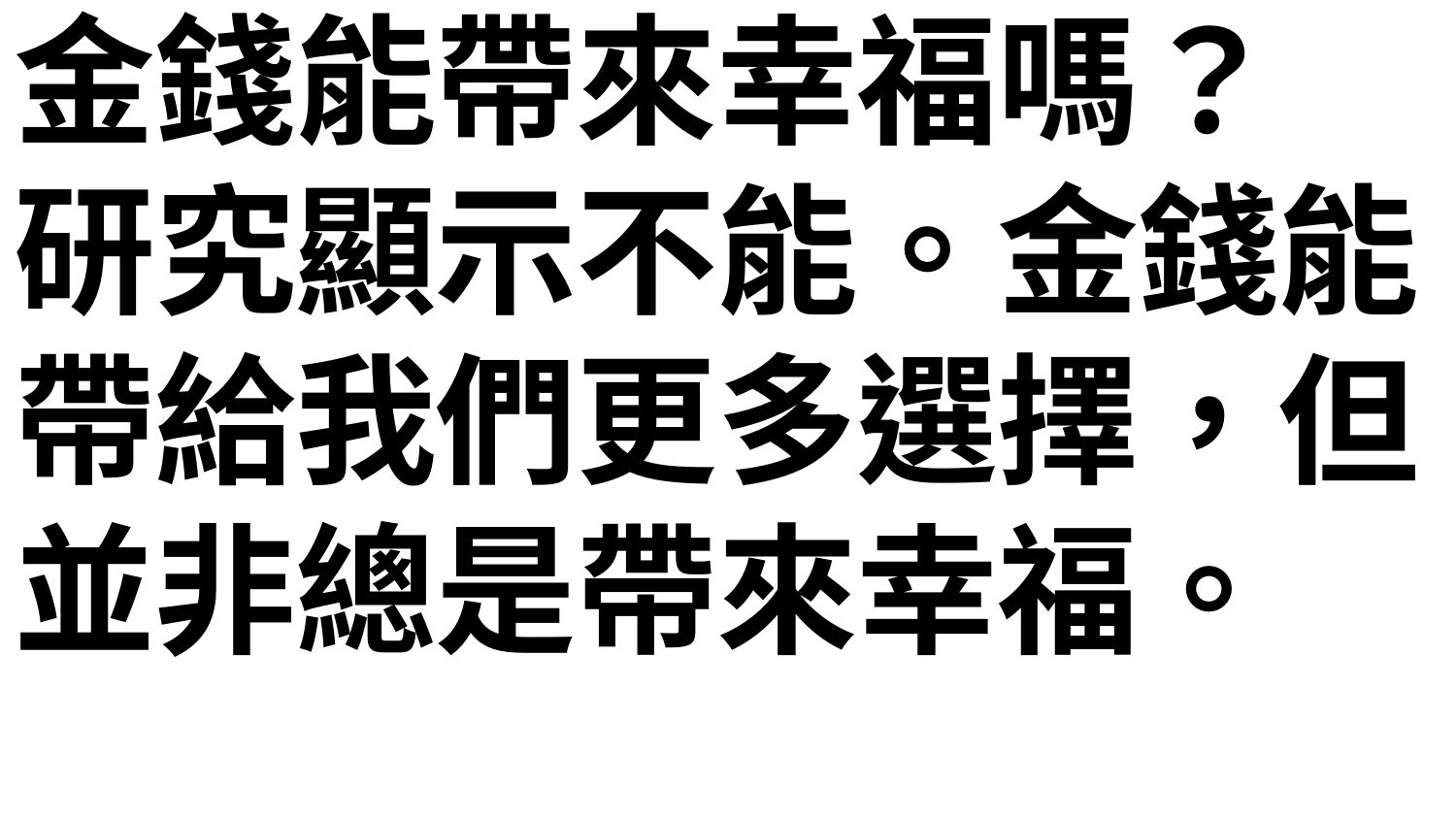

金錢能帶來幸福嗎？
研究顯示不能。金錢能帶給我們更多選擇，但並非總是帶來幸福。